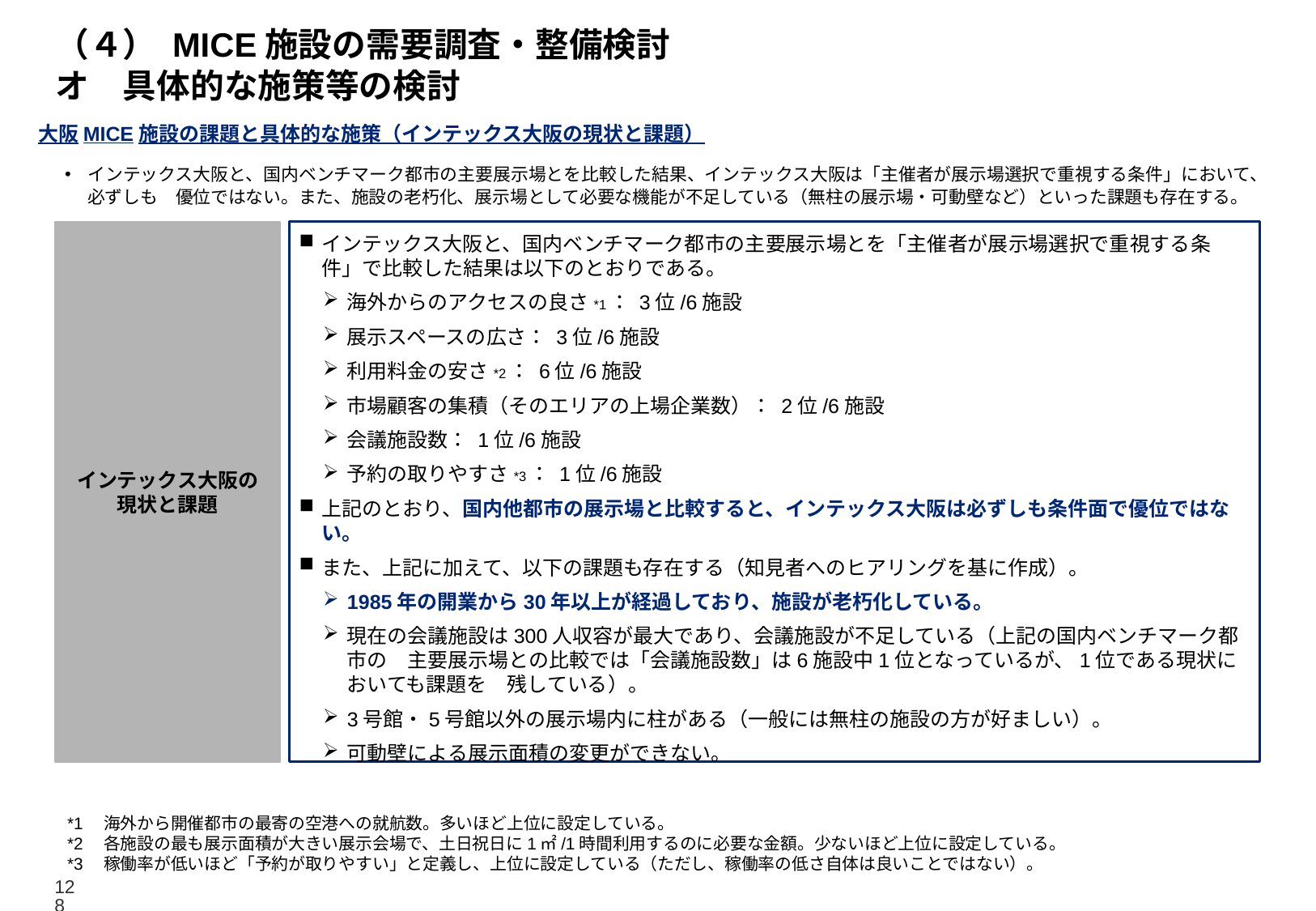

# （４） MICE施設の需要調査・整備検討 オ　具体的な施策等の検討
大阪MICE施設の課題と具体的な施策（インテックス大阪の現状と課題）
インテックス大阪と、国内ベンチマーク都市の主要展示場とを比較した結果、インテックス大阪は「主催者が展示場選択で重視する条件」において、必ずしも　優位ではない。また、施設の老朽化、展示場として必要な機能が不足している（無柱の展示場・可動壁など）といった課題も存在する。
インテックス大阪の
現状と課題
インテックス大阪と、国内ベンチマーク都市の主要展示場とを「主催者が展示場選択で重視する条件」で比較した結果は以下のとおりである。
海外からのアクセスの良さ*1： 3位/6施設
展示スペースの広さ： 3位/6施設
利用料金の安さ*2： 6位/6施設
市場顧客の集積（そのエリアの上場企業数）： 2位/6施設
会議施設数： 1位/6施設
予約の取りやすさ*3： 1位/6施設
上記のとおり、国内他都市の展示場と比較すると、インテックス大阪は必ずしも条件面で優位ではない。
また、上記に加えて、以下の課題も存在する（知見者へのヒアリングを基に作成）。
1985年の開業から30年以上が経過しており、施設が老朽化している。
現在の会議施設は300人収容が最大であり、会議施設が不足している（上記の国内ベンチマーク都市の　主要展示場との比較では「会議施設数」は6施設中1位となっているが、1位である現状においても課題を　残している）。
3号館・5号館以外の展示場内に柱がある（一般には無柱の施設の方が好ましい）。
可動壁による展示面積の変更ができない。
*1　海外から開催都市の最寄の空港への就航数。多いほど上位に設定している。
*2　各施設の最も展示面積が大きい展示会場で、土日祝日に1㎡/1時間利用するのに必要な金額。少ないほど上位に設定している。
*3　稼働率が低いほど「予約が取りやすい」と定義し、上位に設定している（ただし、稼働率の低さ自体は良いことではない）。
128